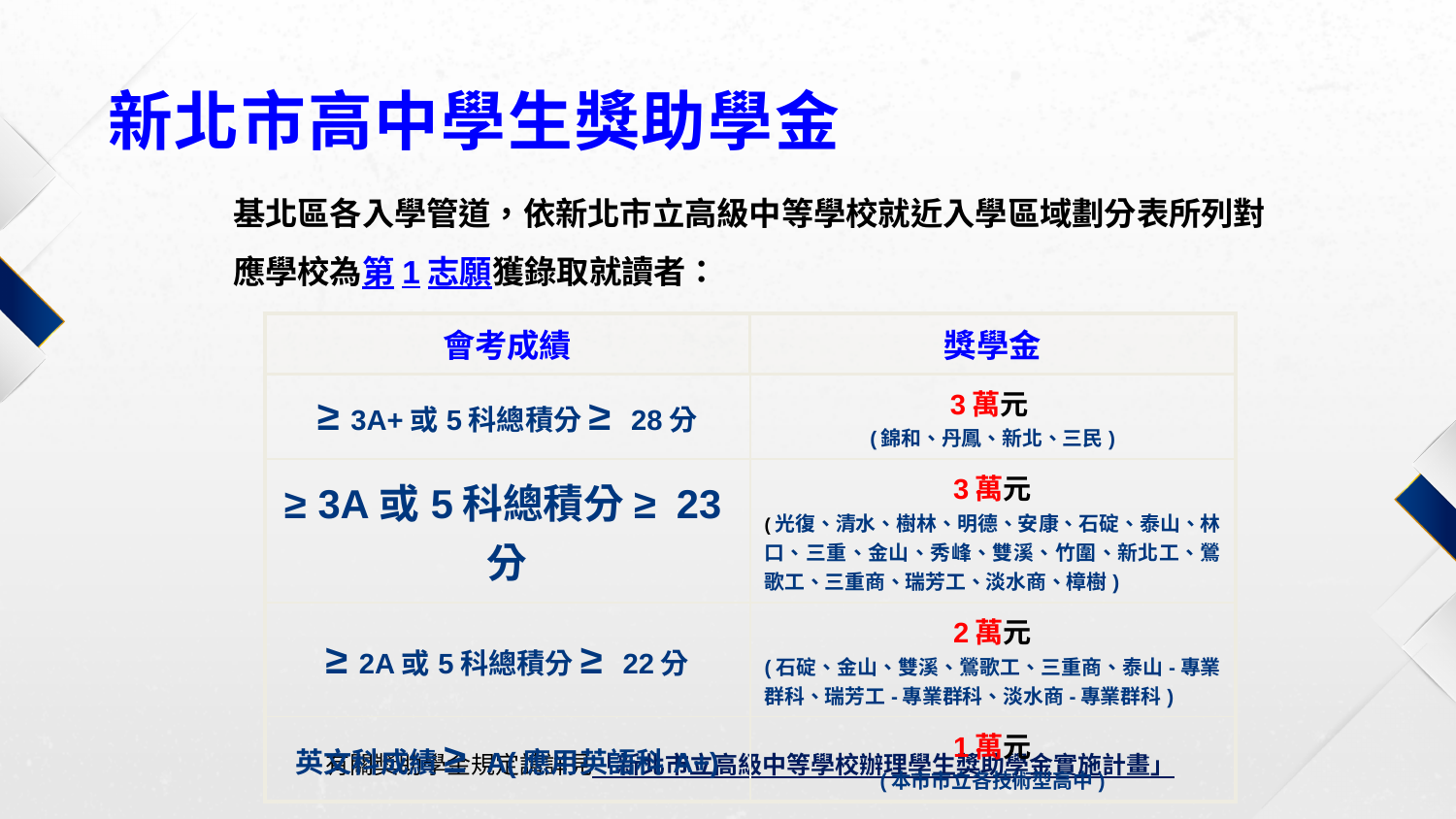

新北市高中學生獎助學金
基北區各入學管道，依新北市立高級中等學校就近入學區域劃分表所列對應學校為第1志願獲錄取就讀者：
| 會考成績 | 獎學金 |
| --- | --- |
| ≥ 3A+或5科總積分 ≥ 28分 | 3萬元 (錦和、丹鳳、新北、三民) |
| ≥ 3A或5科總積分 ≥ 23分 | 3萬元 (光復、清水、樹林、明德、安康、石碇、泰山、林口、三重、金山、秀峰、雙溪、竹圍、新北工、鶯歌工、三重商、瑞芳工、淡水商、樟樹) |
| ≥ 2A或5科總積分 ≥ 22分 | 2萬元 (石碇、金山、雙溪、鶯歌工、三重商、泰山-專業群科、瑞芳工-專業群科、淡水商-專業群科) |
| 英文科成績 ≥ A(應用英語科A+) | 1萬元 (本市市立各技術型高中) |
有關獎助學金規定請詳見「新北市立高級中等學校辦理學生獎助學金實施計畫」